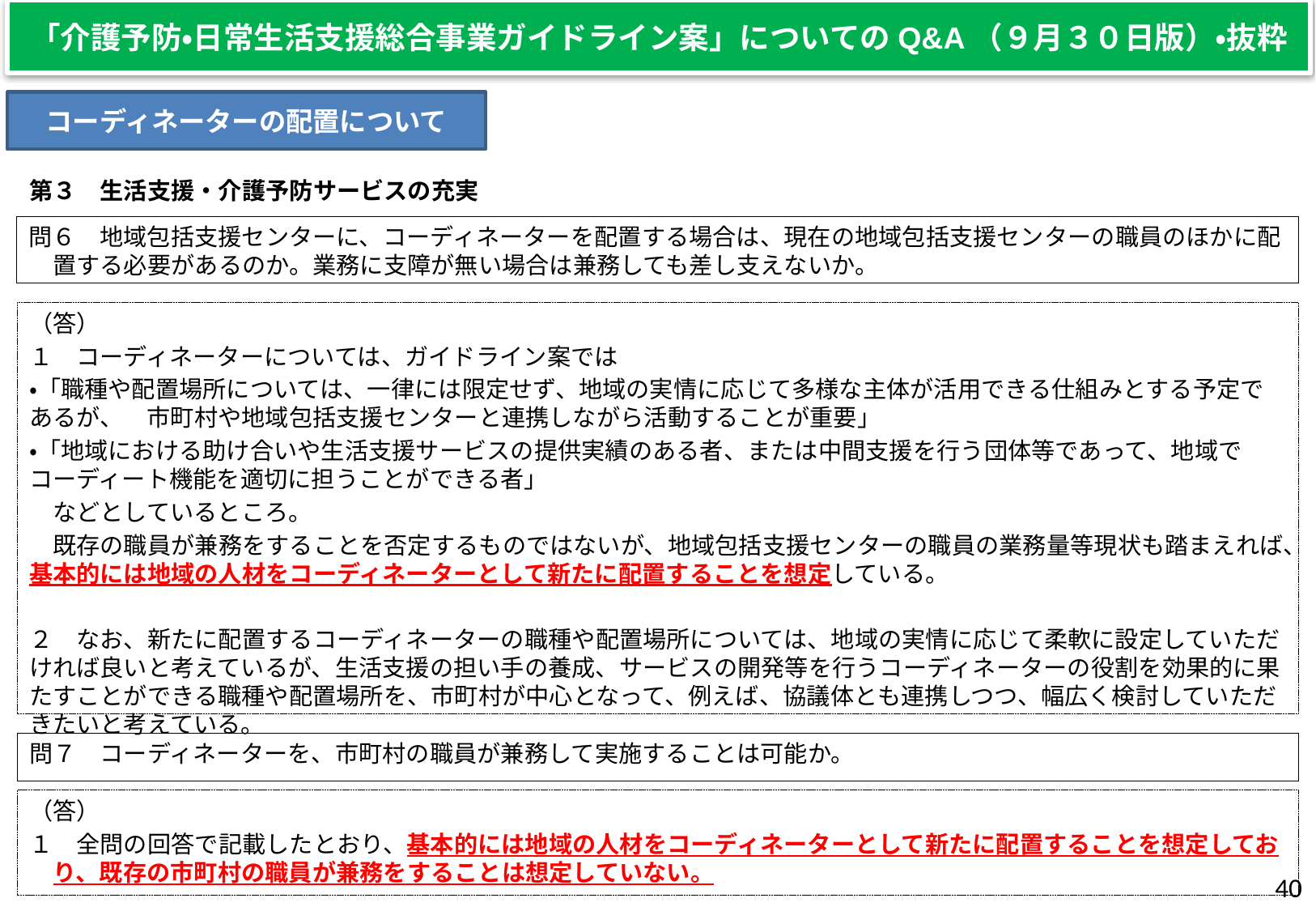

「介護予防・日常生活支援総合事業ガイドライン案」についてのQ&A（９月３０日版）・抜粋
コーディネーターの配置について
第３　生活支援・介護予防サービスの充実
問６　地域包括支援センターに、コーディネーターを配置する場合は、現在の地域包括支援センターの職員のほかに配置する必要があるのか。業務に支障が無い場合は兼務しても差し支えないか。
（答）
１　コーディネーターについては、ガイドライン案では
・「職種や配置場所については、一律には限定せず、地域の実情に応じて多様な主体が活用できる仕組みとする予定であるが、　市町村や地域包括支援センターと連携しながら活動することが重要」
・「地域における助け合いや生活支援サービスの提供実績のある者、または中間支援を行う団体等であって、地域でコーディート機能を適切に担うことができる者」
　などとしているところ。
　既存の職員が兼務をすることを否定するものではないが、地域包括支援センターの職員の業務量等現状も踏まえれば、基本的には地域の人材をコーディネーターとして新たに配置することを想定している。

２　なお、新たに配置するコーディネーターの職種や配置場所については、地域の実情に応じて柔軟に設定していただければ良いと考えているが、生活支援の担い手の養成、サービスの開発等を行うコーディネーターの役割を効果的に果たすことができる職種や配置場所を、市町村が中心となって、例えば、協議体とも連携しつつ、幅広く検討していただきたいと考えている。

問７　コーディネーターを、市町村の職員が兼務して実施することは可能か。
（答）
１　全問の回答で記載したとおり、基本的には地域の人材をコーディネーターとして新たに配置することを想定しており、既存の市町村の職員が兼務をすることは想定していない。

40